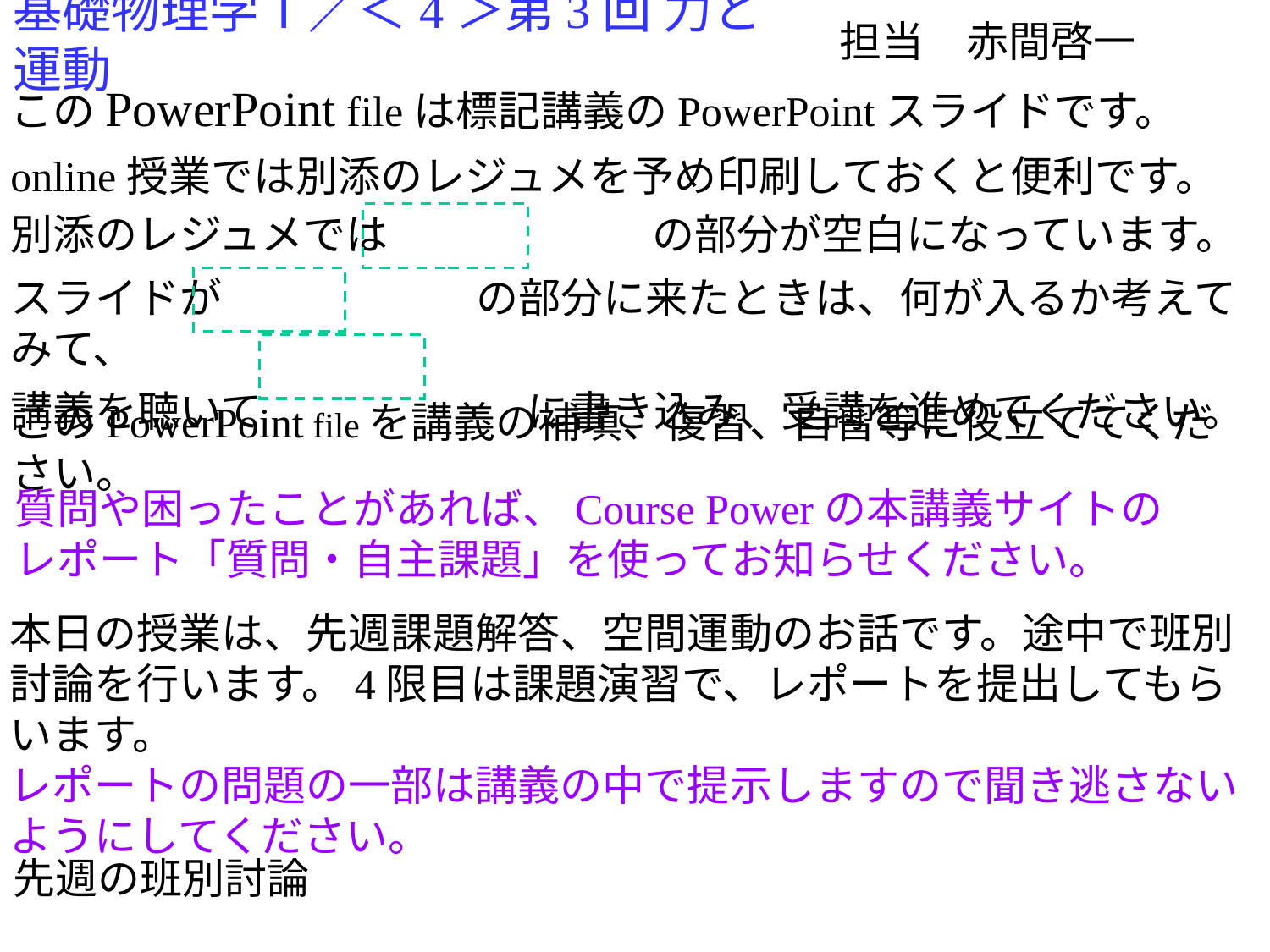

# 基礎物理学Ⅰ／＜4＞第3回 力と運動
担当　赤間啓一
このPowerPoint fileは標記講義のPowerPointスライドです。
online授業では別添のレジュメを予め印刷しておくと便利です。
別添のレジュメでは　　　　　 　の部分が空白になっています。
スライドが　　　　　　の部分に来たときは、何が入るか考えてみて、
講義を聴いて　　　　　 　に書き込み、受講を進めてください。

このPowerPoint fileを講義の補填、復習、自習等に役立ててください。
質問や困ったことがあれば、Course Powerの本講義サイトの
レポート「質問・自主課題」を使ってお知らせください。
本日の授業は、先週課題解答、空間運動のお話です。途中で班別討論を行います。4限目は課題演習で、レポートを提出してもらいます。
レポートの問題の一部は講義の中で提示しますので聞き逃さないようにしてください。
先週の班別討論